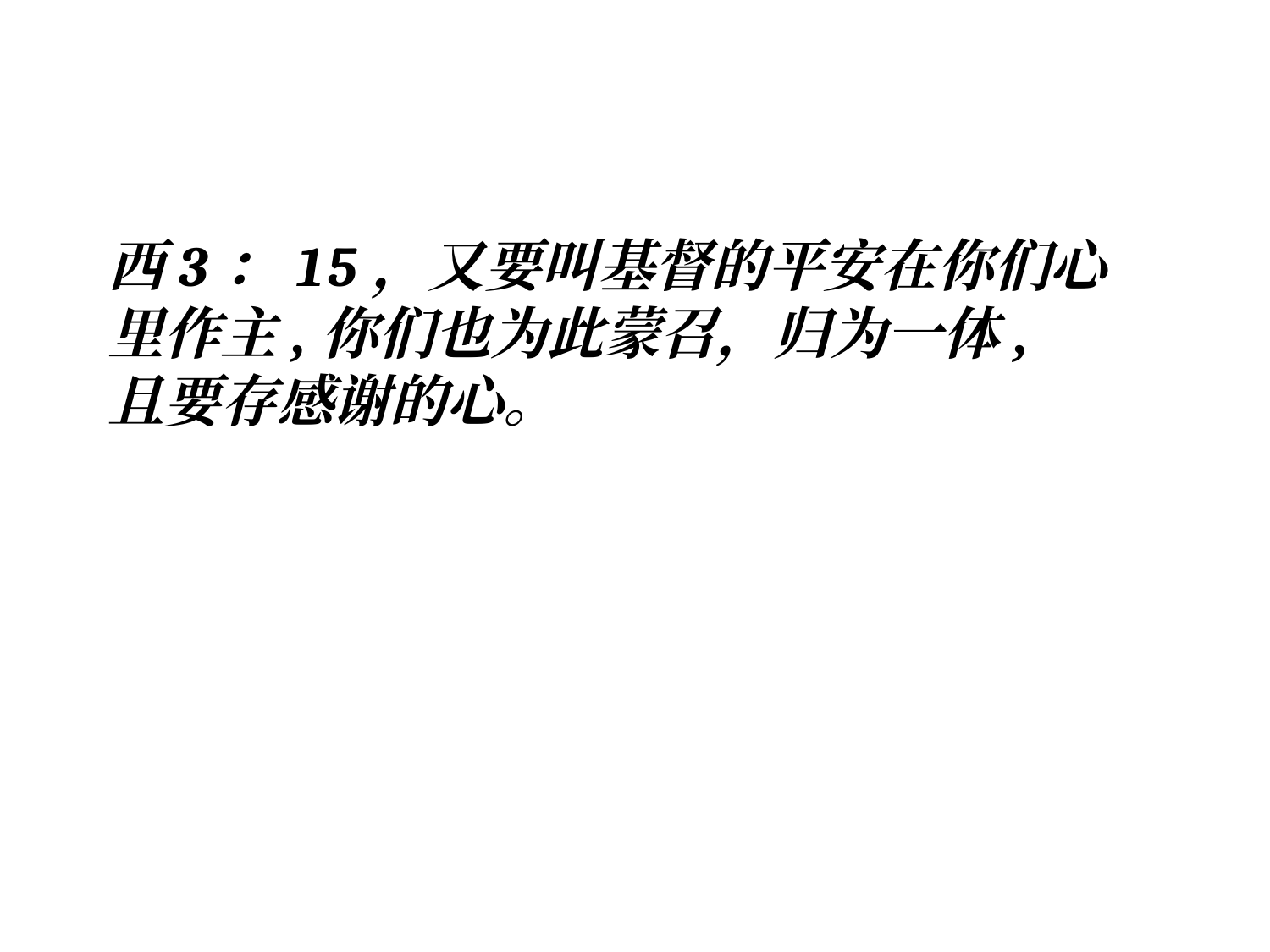

西3：15，又要叫基督的平安在你们心里作主,你们也为此蒙召，归为一体,
且要存感谢的心。